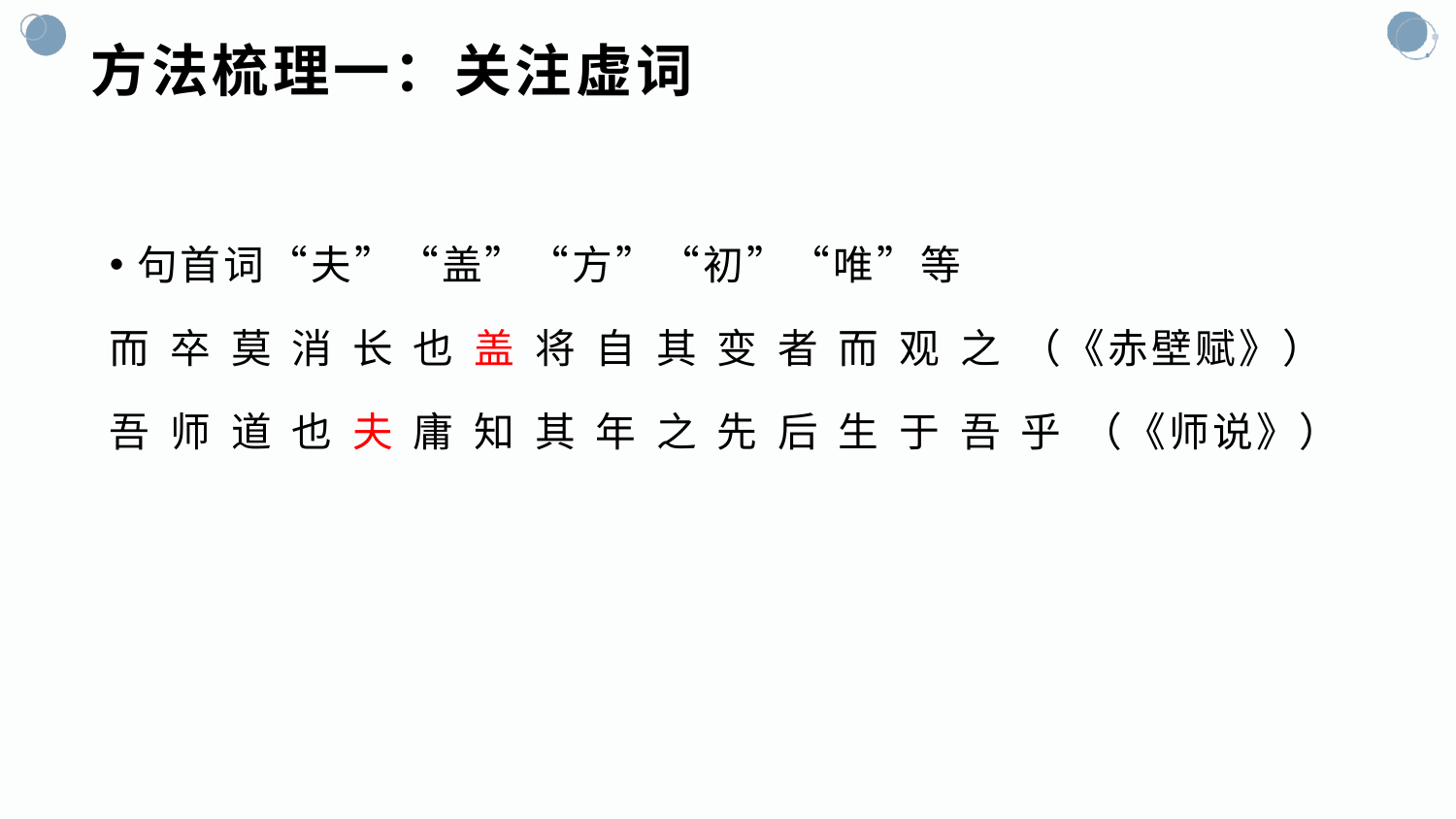

# 方法梳理一：关注虚词
句首词“夫”“盖”“方”“初”“唯”等
而卒莫消长也盖将自其变者而观之（《赤壁赋》）
吾师道也夫庸知其年之先后生于吾乎（《师说》）